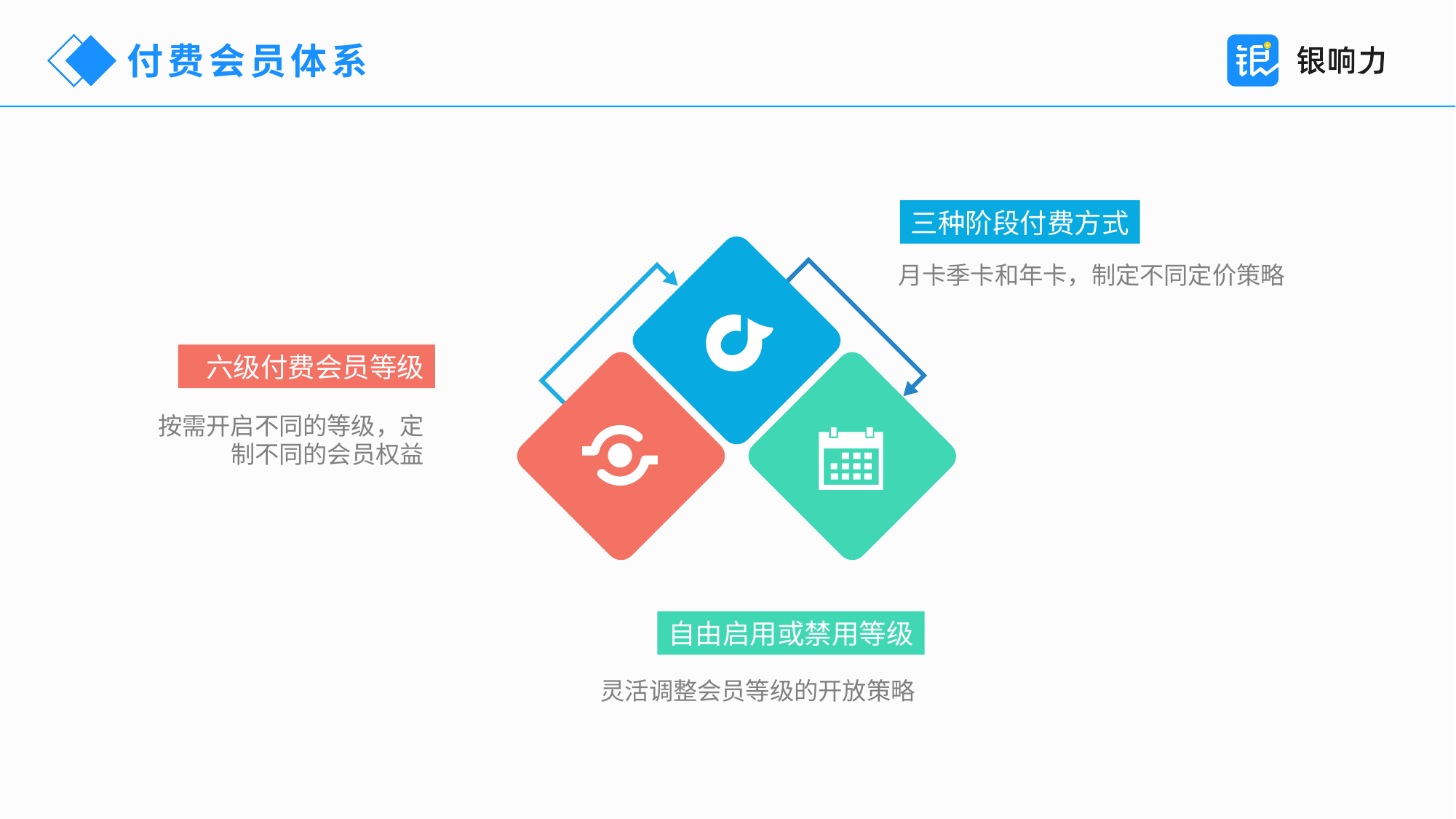

付费会员体系
三种阶段付费方式

月卡季卡和年卡，制定不同定价策略
六级付费会员等级
按需开启不同的等级，定制不同的会员权益
自由启用或禁用等级
灵活调整会员等级的开放策略